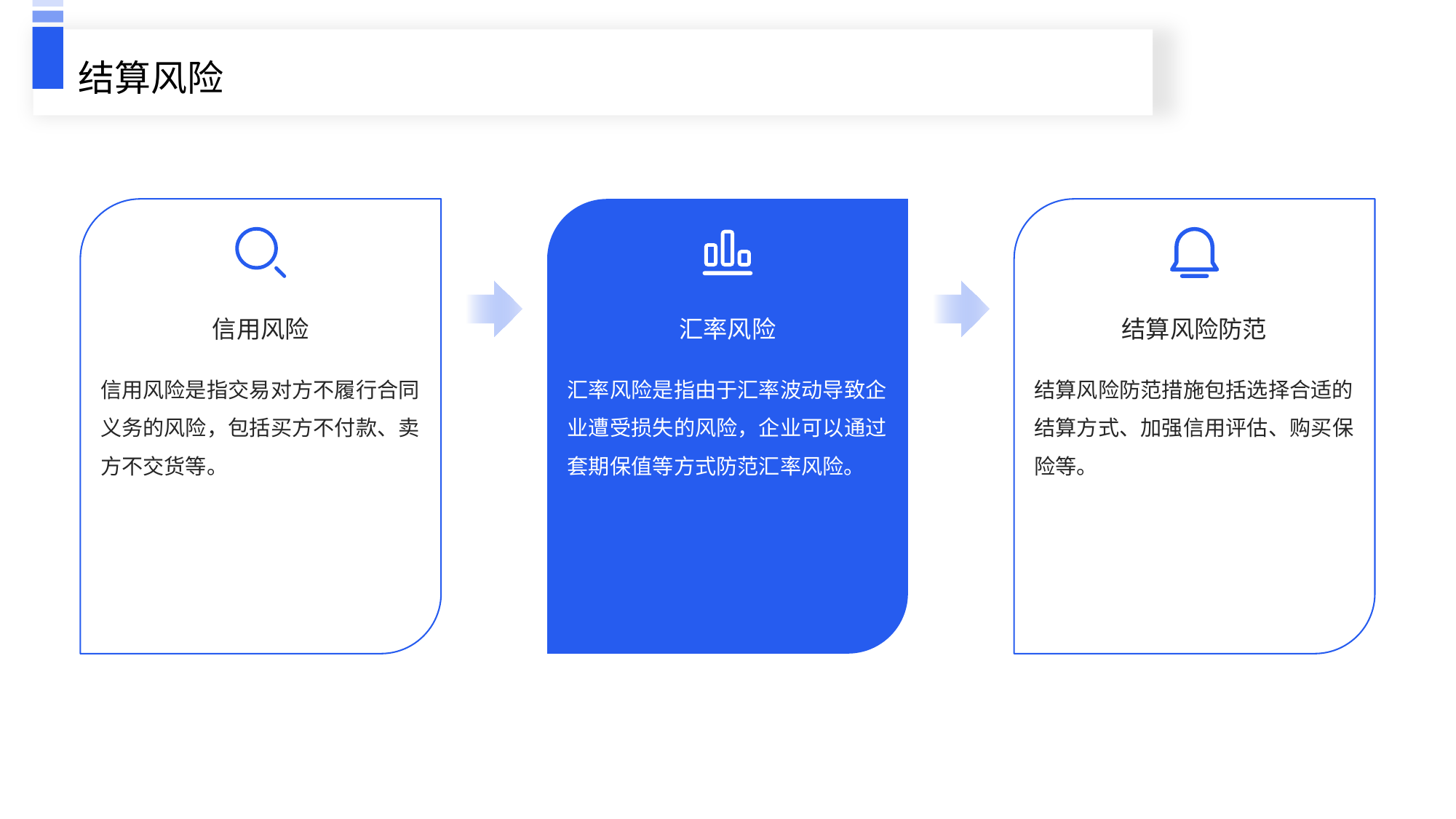

结算风险

信用风险
汇率风险
结算风险防范
信用风险是指交易对方不履行合同义务的风险，包括买方不付款、卖方不交货等。
汇率风险是指由于汇率波动导致企业遭受损失的风险，企业可以通过套期保值等方式防范汇率风险。
结算风险防范措施包括选择合适的结算方式、加强信用评估、购买保险等。